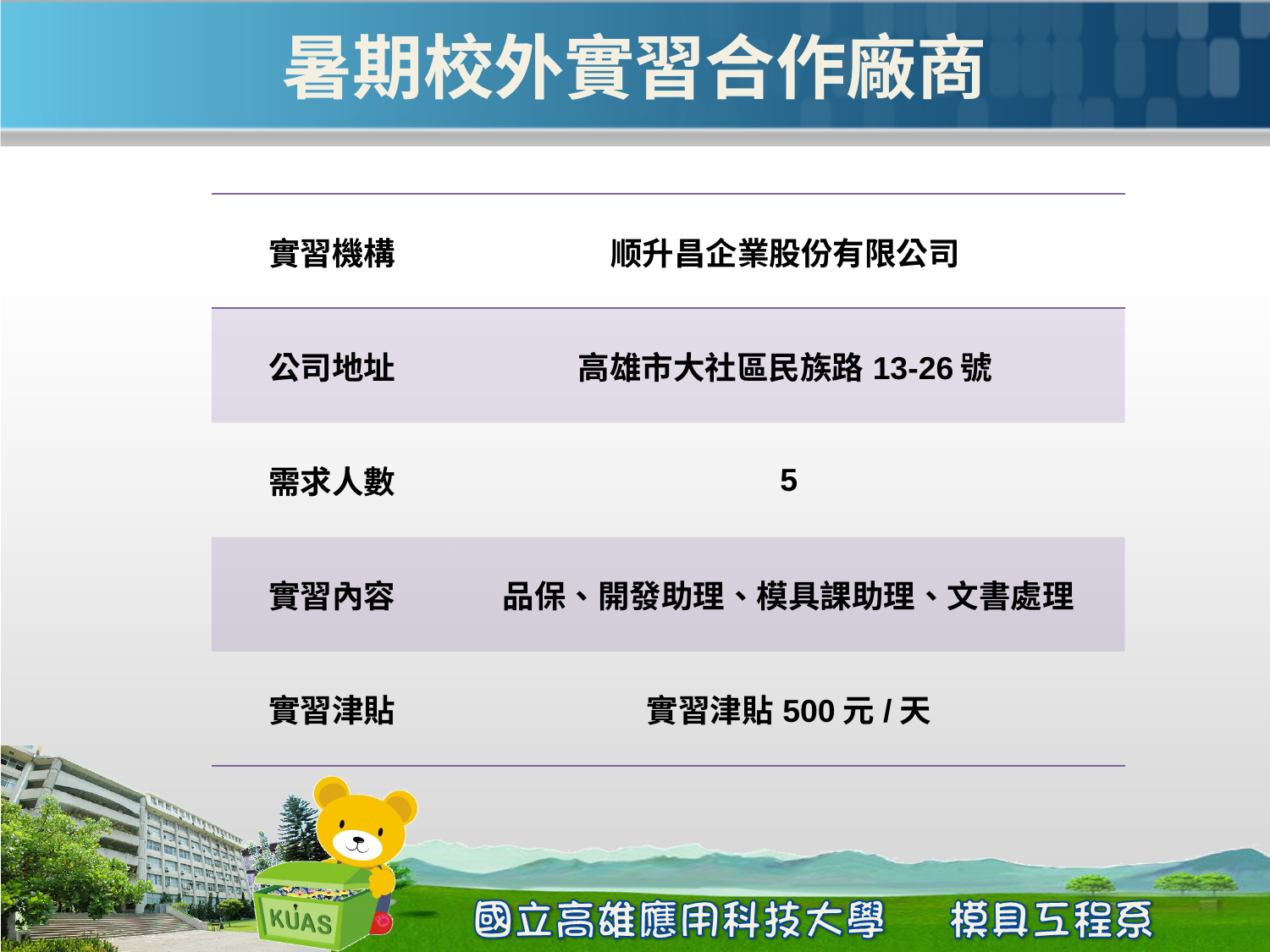

# 暑期校外實習合作廠商
| 實習機構 | 顺升昌企業股份有限公司 |
| --- | --- |
| 公司地址 | 高雄市大社區民族路13-26號 |
| 需求人數 | 5 |
| 實習內容 | 品保、開發助理、模具課助理、文書處理 |
| 實習津貼 | 實習津貼500元/天 |